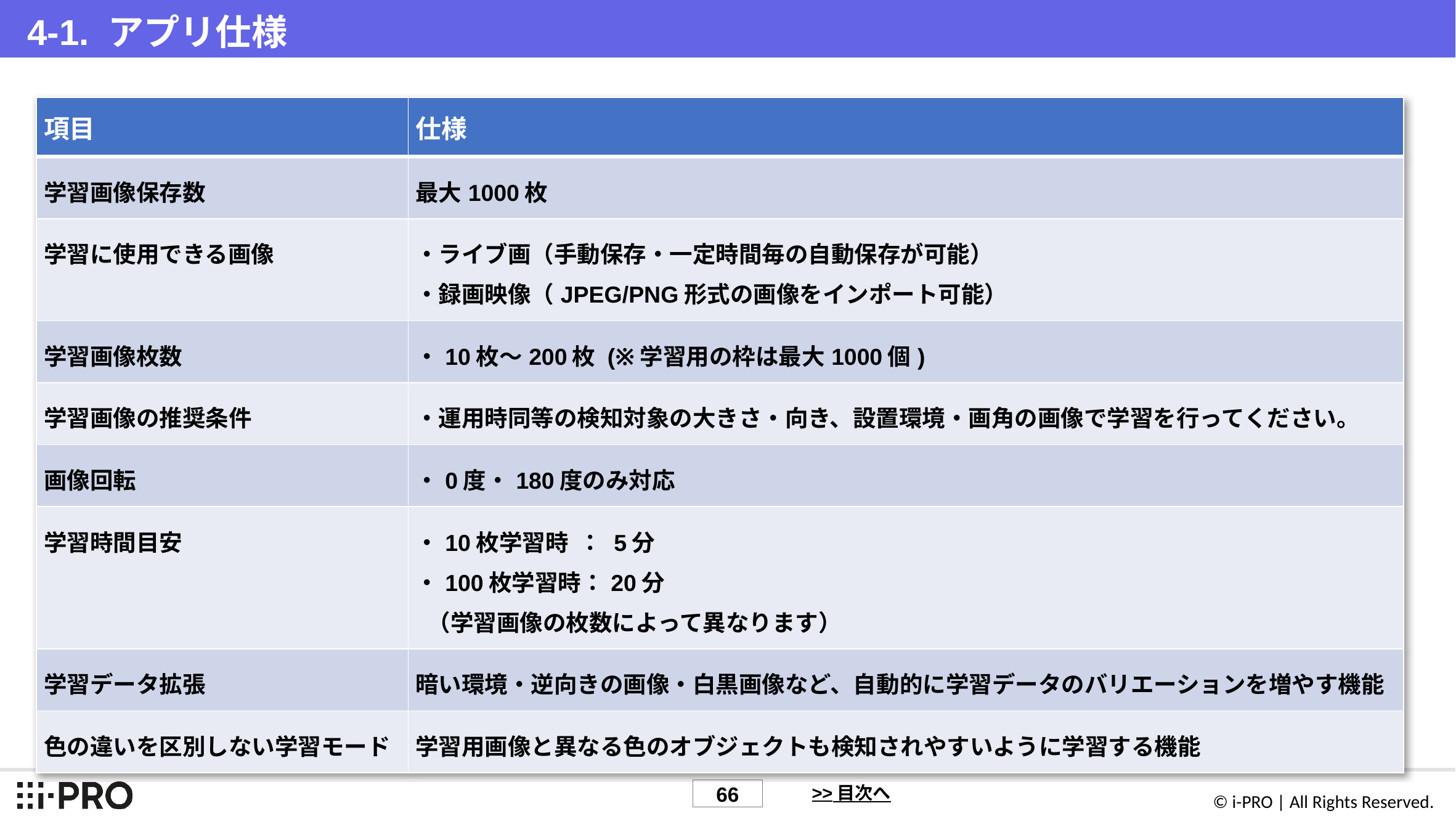

# 4-1. アプリ仕様
| 項目 | 仕様 |
| --- | --- |
| 学習画像保存数 | 最大1000枚 |
| 学習に使用できる画像 | ・ライブ画（手動保存・一定時間毎の自動保存が可能） ・録画映像（JPEG/PNG形式の画像をインポート可能） |
| 学習画像枚数 | ・10枚～200枚 (※学習用の枠は最大1000個) |
| 学習画像の推奨条件 | ・運用時同等の検知対象の大きさ・向き、設置環境・画角の画像で学習を行ってください。 |
| 画像回転 | ・0度・180度のみ対応 |
| 学習時間目安 | ・10枚学習時 ： 5分 ・100枚学習時：20分 （学習画像の枚数によって異なります） |
| 学習データ拡張 | 暗い環境・逆向きの画像・白黒画像など、自動的に学習データのバリエーションを増やす機能 |
| 色の違いを区別しない学習モード | 学習用画像と異なる色のオブジェクトも検知されやすいように学習する機能 |
>> 目次へ